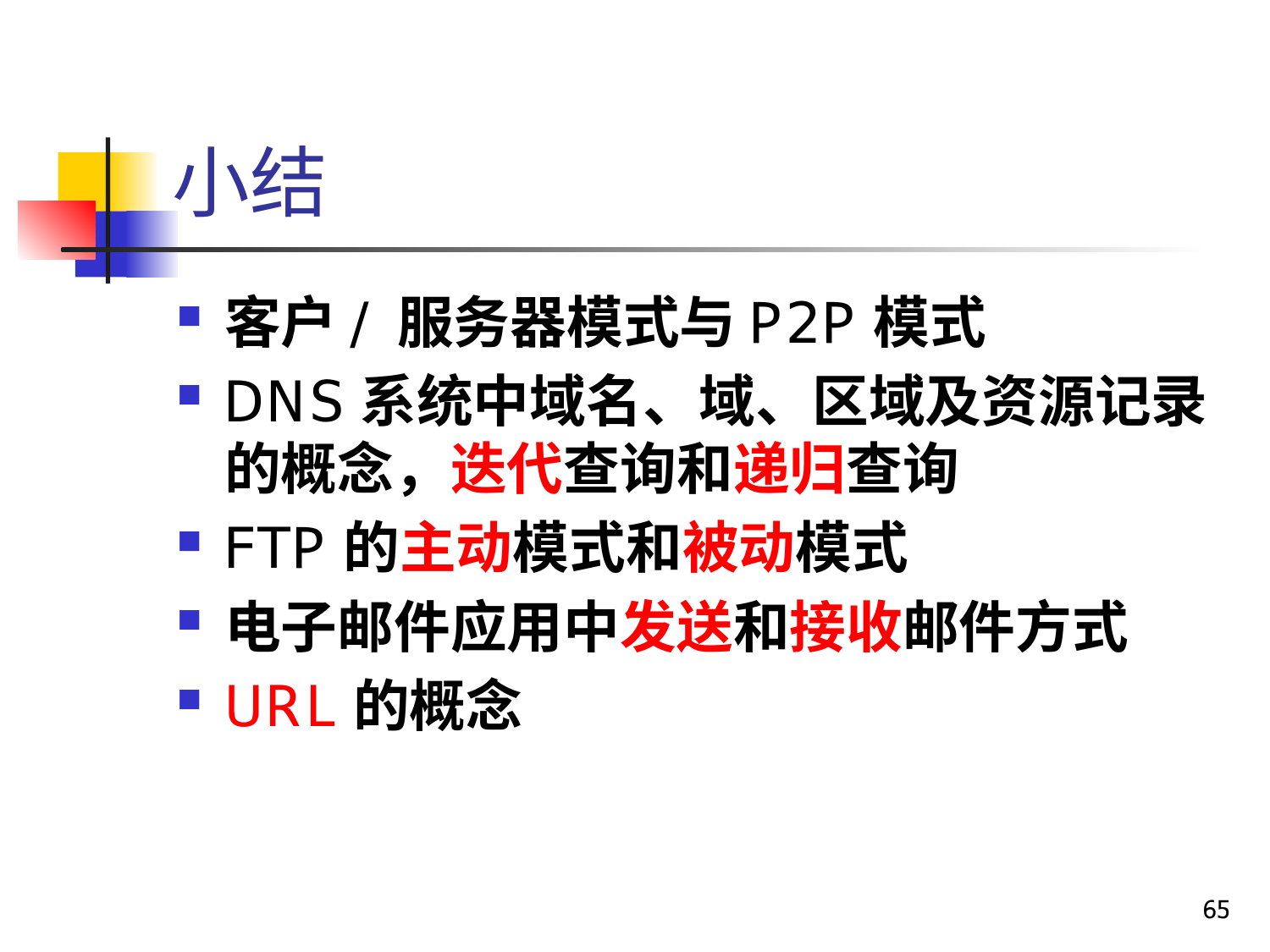

# 小结
客户/服务器模式与P2P模式
DNS系统中域名、域、区域及资源记录的概念，迭代查询和递归查询
FTP的主动模式和被动模式
电子邮件应用中发送和接收邮件方式
URL的概念

65